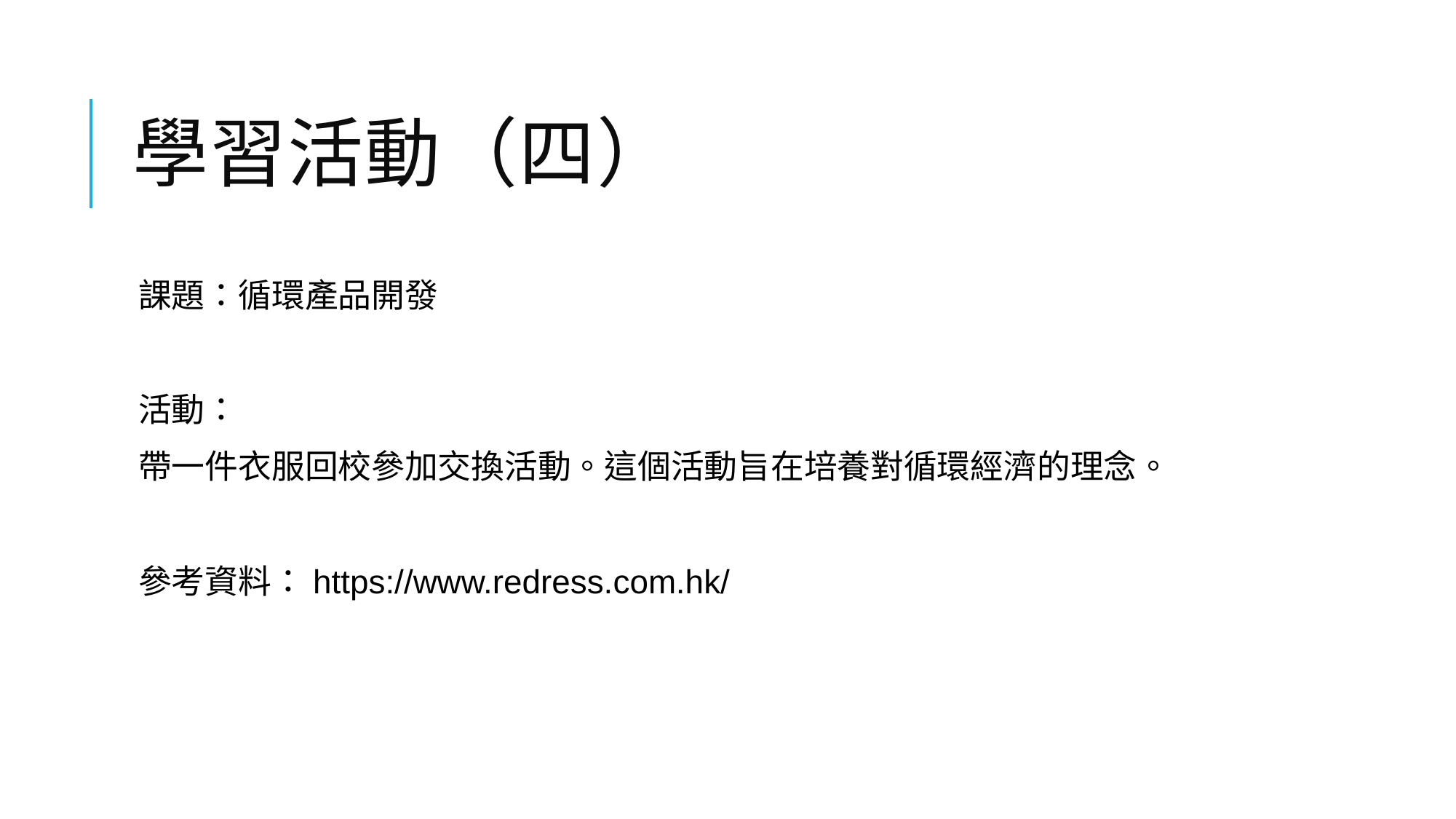

# 學習活動（四）
課題：循環產品開發

活動：
帶一件衣服回校參加交換活動。這個活動旨在培養對循環經濟的理念。

參考資料：https://www.redress.com.hk/